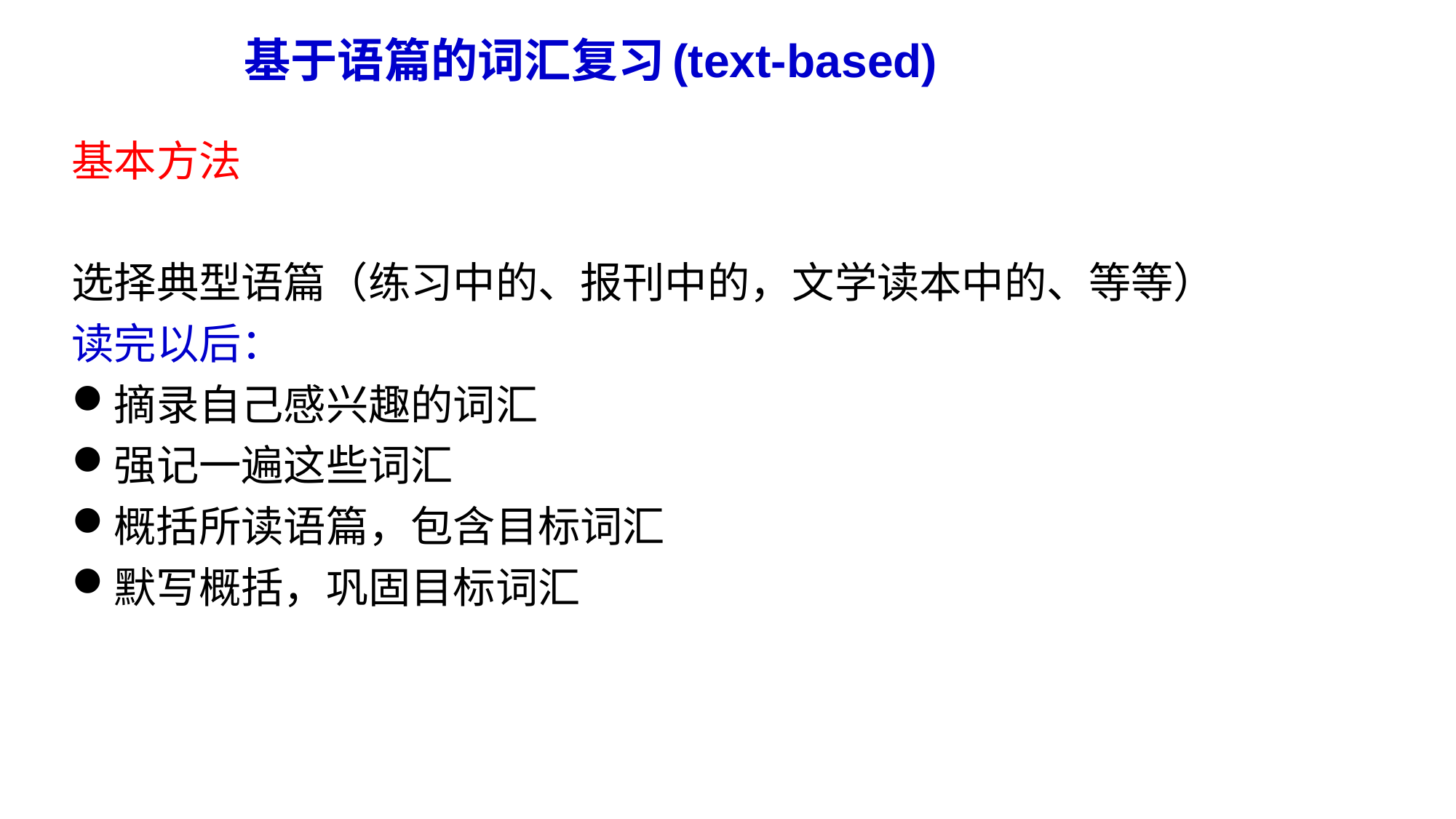

基于语篇的词汇复习(text-based)
基本方法

选择典型语篇（练习中的、报刊中的，文学读本中的、等等）
读完以后：
摘录自己感兴趣的词汇
强记一遍这些词汇
概括所读语篇，包含目标词汇
默写概括，巩固目标词汇